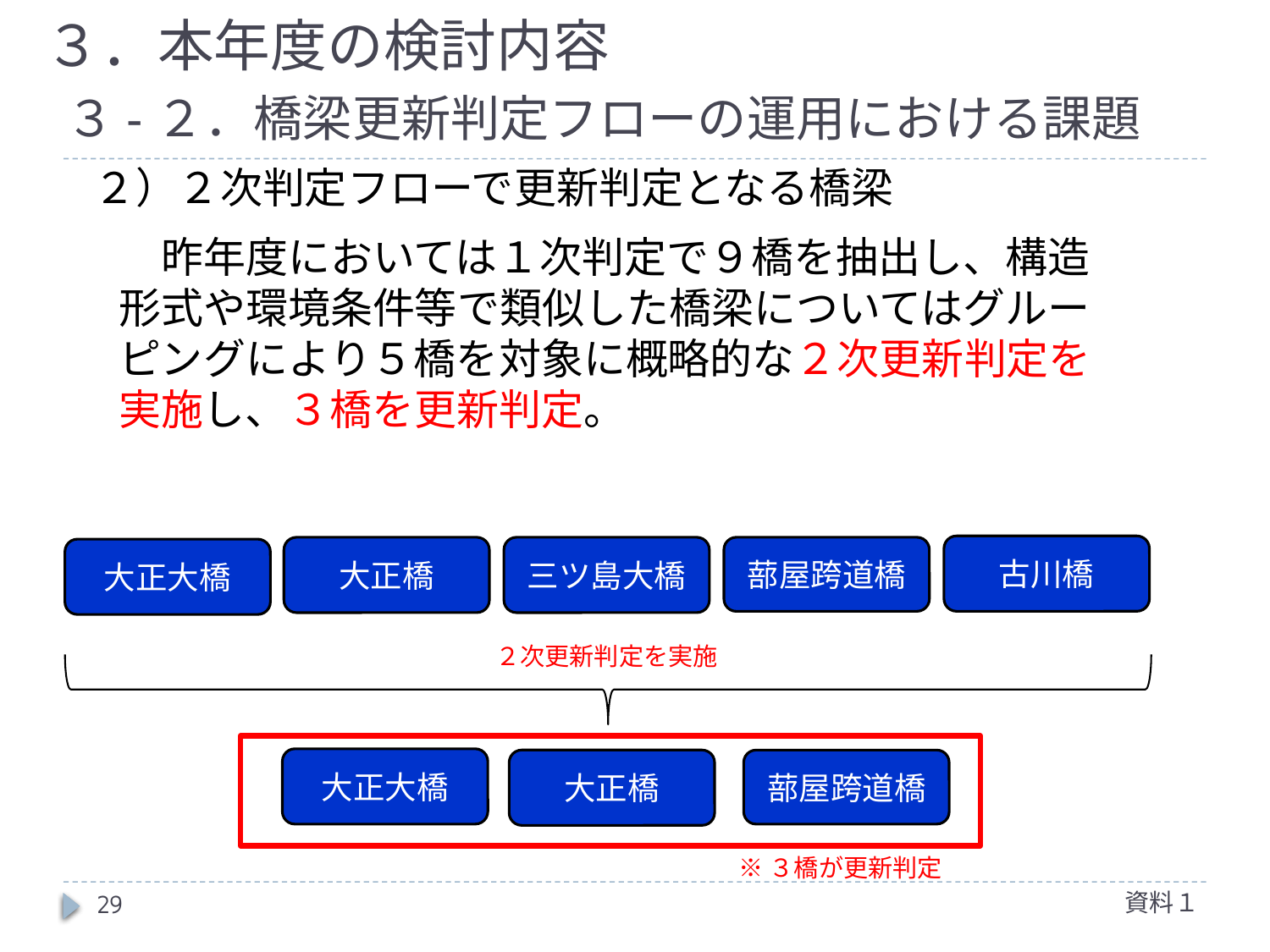

# ３．本年度の検討内容
３-２．橋梁更新判定フローの運用における課題

２）２次判定フローで更新判定となる橋梁
　昨年度においては１次判定で９橋を抽出し、構造形式や環境条件等で類似した橋梁についてはグルーピングにより５橋を対象に概略的な２次更新判定を実施し、３橋を更新判定。
古川橋
大正橋
三ツ島大橋
蔀屋跨道橋
大正大橋
２次更新判定を実施

大正大橋
大正橋
蔀屋跨道橋
※３橋が更新判定
資料１
29